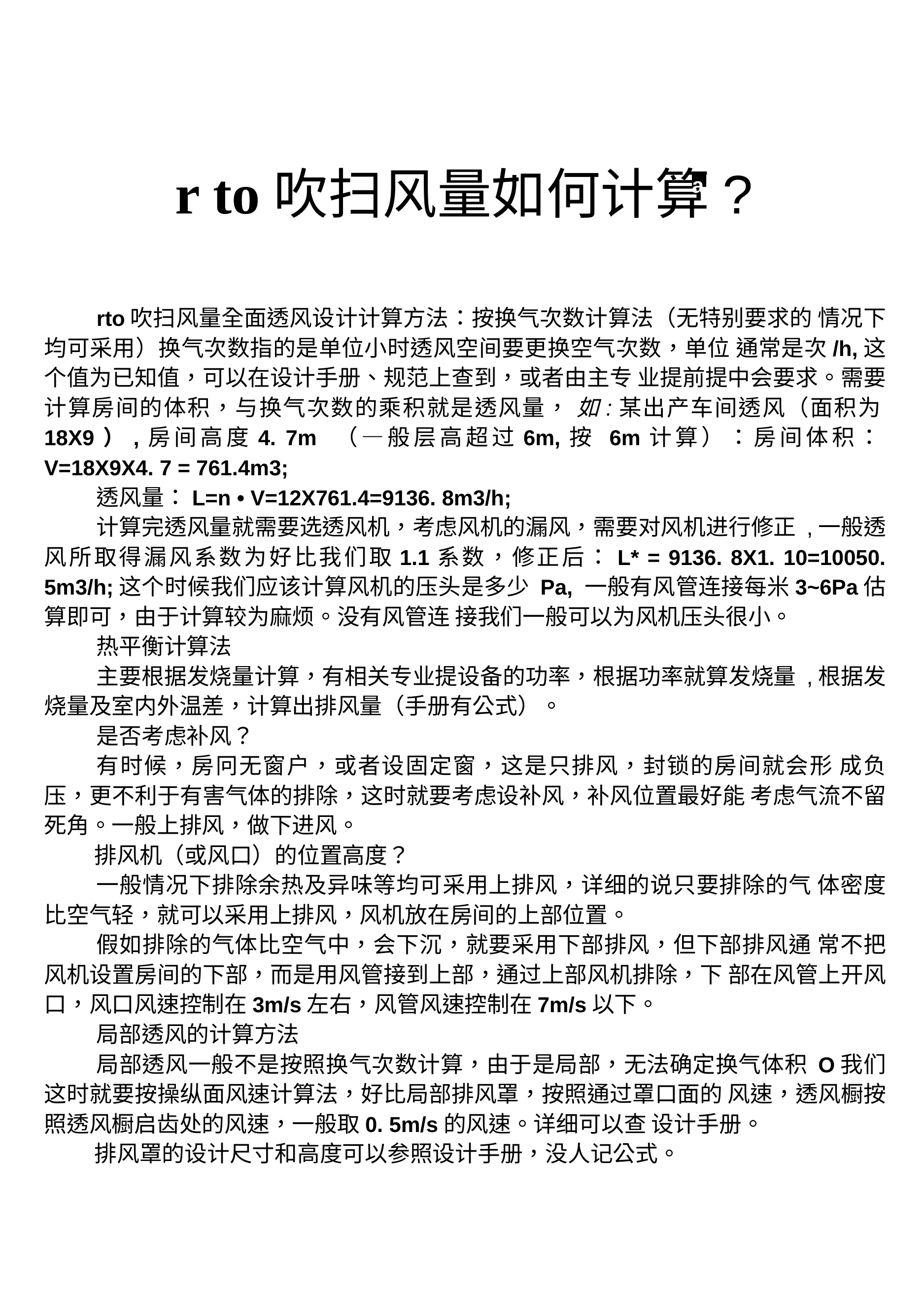

r to吹扫风量如何计算?
a
rto吹扫风量全面透风设计计算方法：按换气次数计算法（无特别要求的 情况下均可采用）换气次数指的是单位小时透风空间要更换空气次数，单位 通常是次/h,这个值为已知值，可以在设计手册、规范上查到，或者由主专 业提前提中会要求。需要计算房间的体积，与换气次数的乘积就是透风量， 如:某出产车间透风（面积为18X9）,房间高度4. 7m （—般层高超过6m,按 6m计算）：房间体积：V=18X9X4. 7 = 761.4m3;
透风量：L=n • V=12X761.4=9136. 8m3/h;
计算完透风量就需要选透风机，考虑风机的漏风，需要对风机进行修正 ,一般透风所取得漏风系数为好比我们取1.1系数，修正后：L* = 9136. 8X1. 10=10050. 5m3/h;这个时候我们应该计算风机的压头是多少 Pa, 一般有风管连接每米3~6Pa估算即可，由于计算较为麻烦。没有风管连 接我们一般可以为风机压头很小。
热平衡计算法
主要根据发烧量计算，有相关专业提设备的功率，根据功率就算发烧量 ,根据发烧量及室内外温差，计算出排风量（手册有公式）。
是否考虑补风？
有时候，房冋无窗户，或者设固定窗，这是只排风，封锁的房间就会形 成负压，更不利于有害气体的排除，这时就要考虑设补风，补风位置最好能 考虑气流不留死角。一般上排风，做下进风。
排风机（或风口）的位置高度？
一般情况下排除余热及异味等均可采用上排风，详细的说只要排除的气 体密度比空气轻，就可以采用上排风，风机放在房间的上部位置。
假如排除的气体比空气中，会下沉，就要采用下部排风，但下部排风通 常不把风机设置房间的下部，而是用风管接到上部，通过上部风机排除，下 部在风管上开风口，风口风速控制在3m/s左右，风管风速控制在7m/s以下。
局部透风的计算方法
局部透风一般不是按照换气次数计算，由于是局部，无法确定换气体积 O我们这时就要按操纵面风速计算法，好比局部排风罩，按照通过罩口面的 风速，透风橱按照透风橱启齿处的风速，一般取0. 5m/s的风速。详细可以查 设计手册。
排风罩的设计尺寸和高度可以参照设计手册，没人记公式。